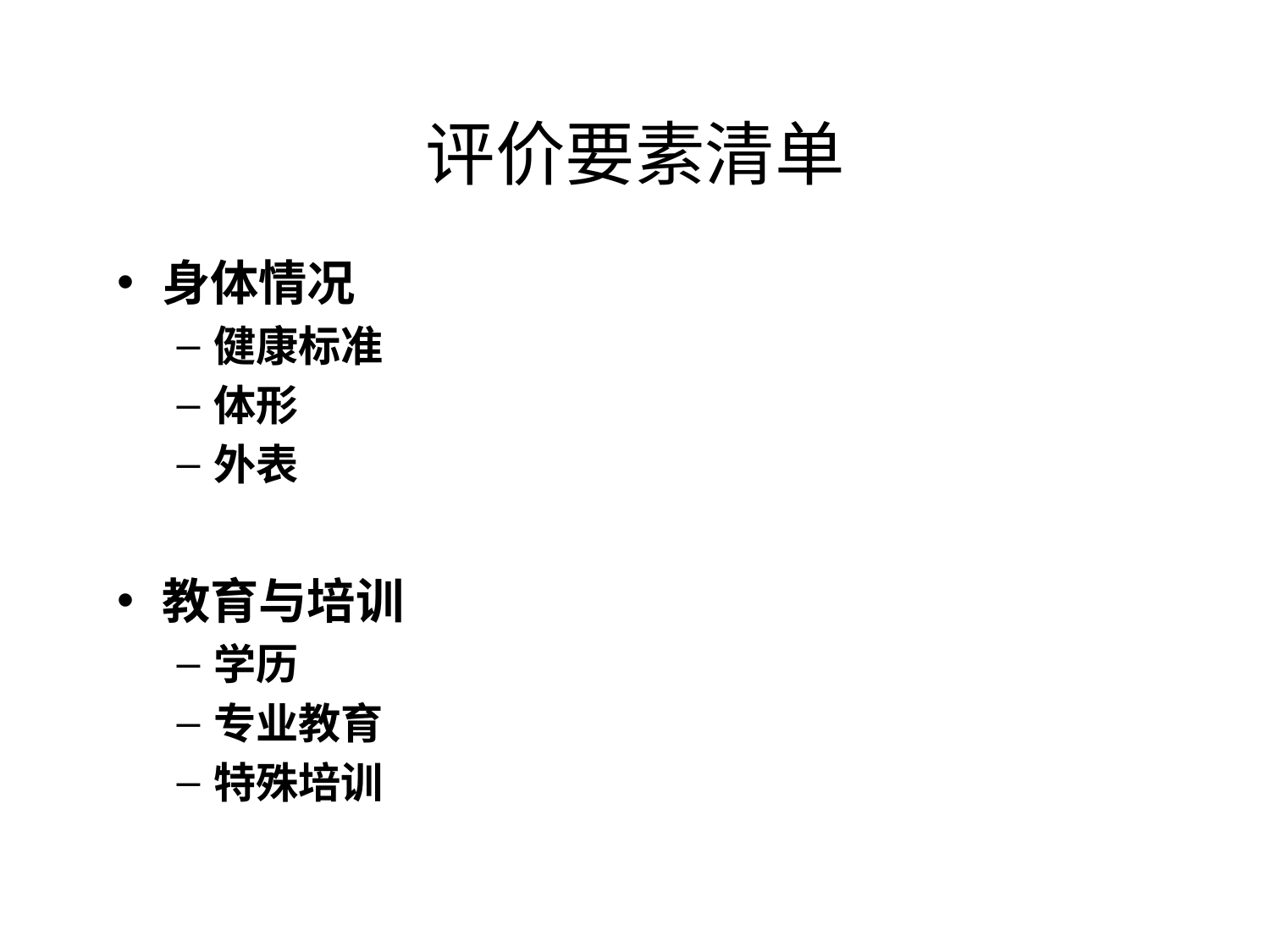

# 评价要素清单
身体情况
健康标准
体形
外表

教育与培训
学历
专业教育
特殊培训